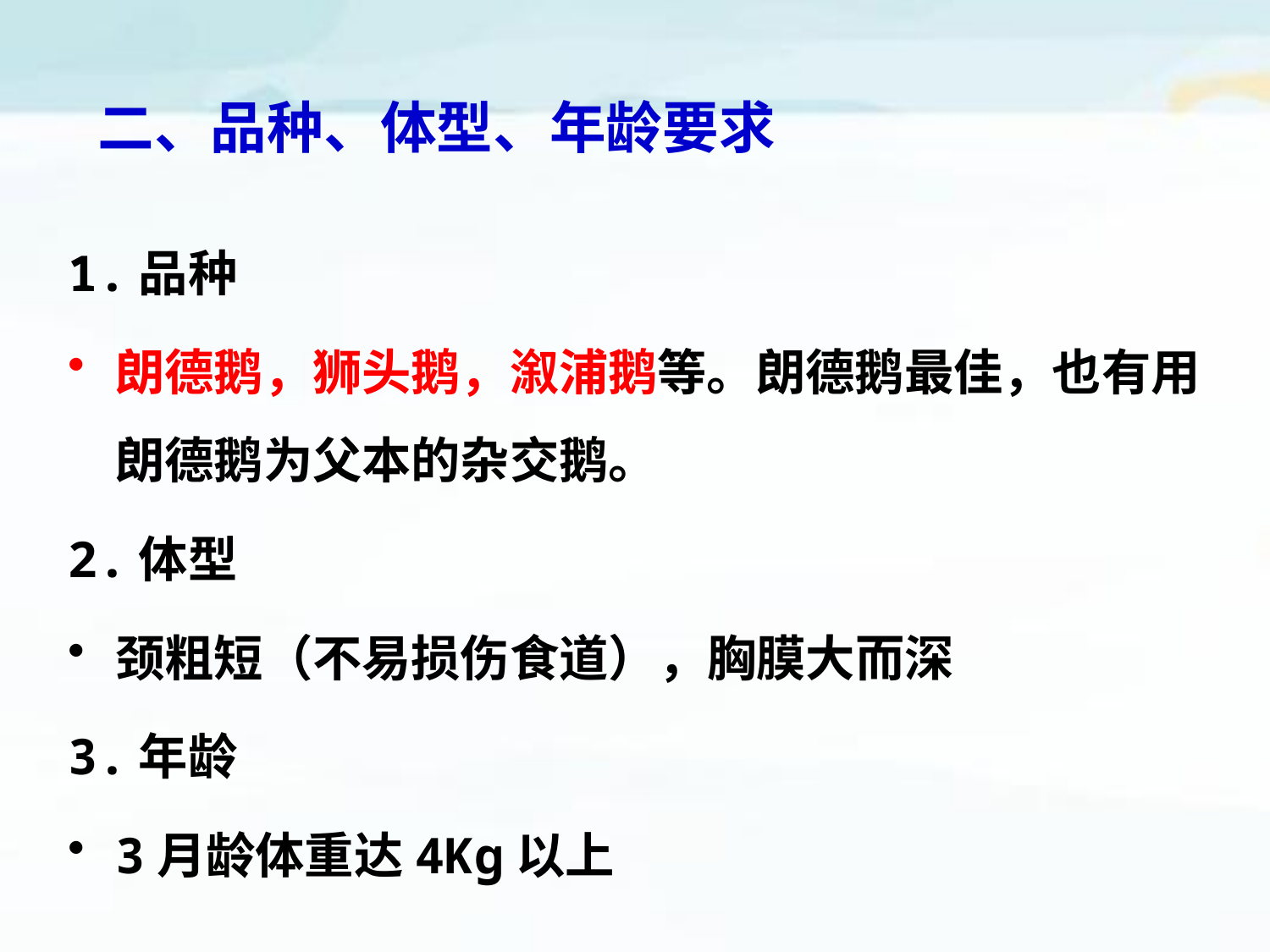

# 二、品种、体型、年龄要求
1.品种
朗德鹅，狮头鹅，溆浦鹅等。朗德鹅最佳，也有用朗德鹅为父本的杂交鹅。
2.体型
颈粗短（不易损伤食道），胸膜大而深
3.年龄
3月龄体重达4Kg以上